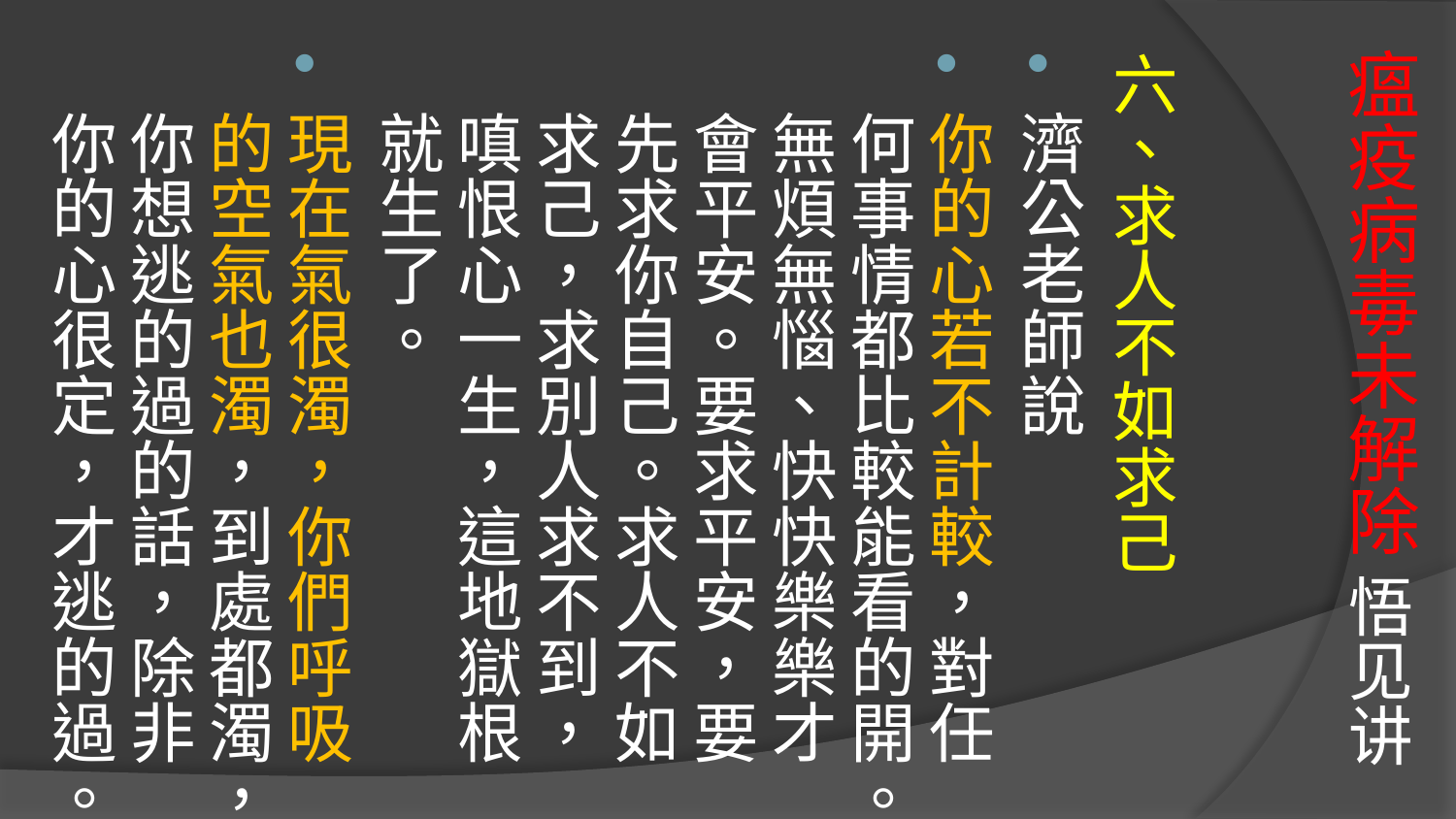

# 瘟疫病毒未解除 悟见讲
六、求人不如求己
濟公老師說
你的心若不計較，對任何事情都比較能看的開。無煩無惱、快快樂樂才會平安。要求平安，要先求你自己。求人不如求己，求別人求不到，嗔恨心一生，這地獄根就生了。
現在氣很濁，你們呼吸的空氣也濁，到處都濁，你想逃的過的話，除非你的心很定，才逃的過。